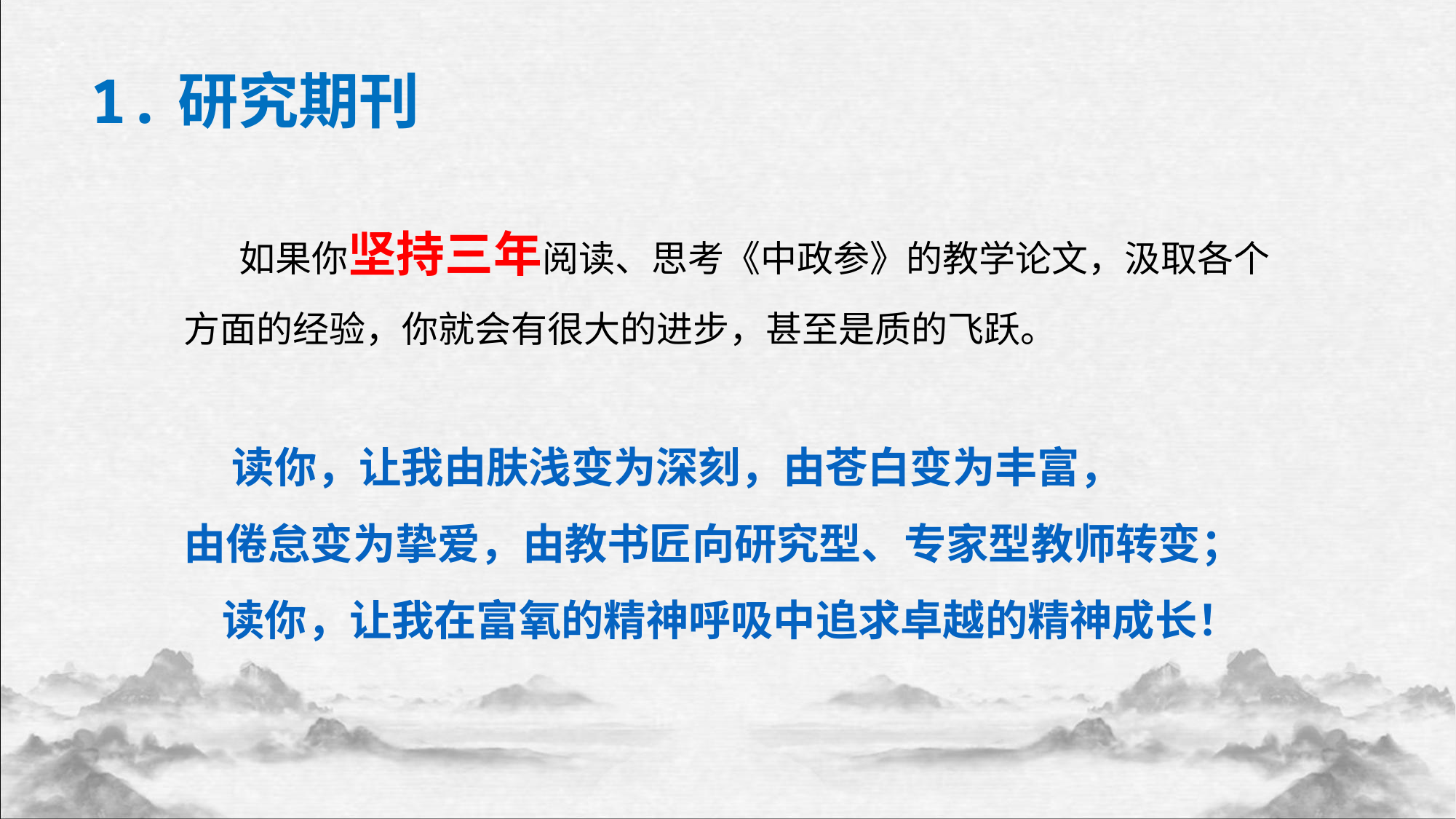

1.研究期刊
   如果你坚持三年阅读、思考《中政参》的教学论文，汲取各个方面的经验，你就会有很大的进步，甚至是质的飞跃。

    读你，让我由肤浅变为深刻，由苍白变为丰富，
由倦怠变为挚爱，由教书匠向研究型、专家型教师转变；
   读你，让我在富氧的精神呼吸中追求卓越的精神成长！